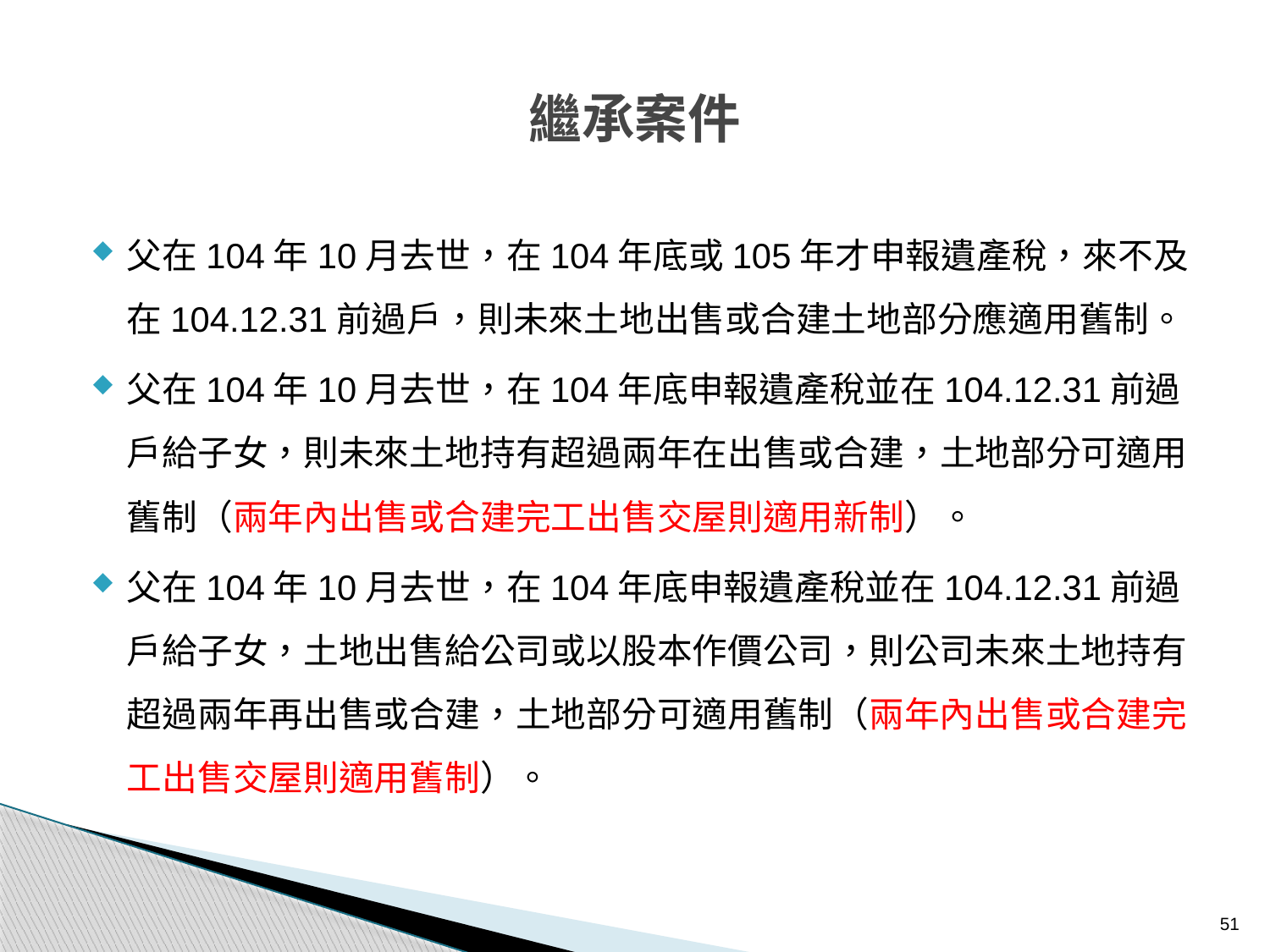

# 繼承案件
父在104年10月去世，在104年底或105年才申報遺產稅，來不及在104.12.31前過戶，則未來土地出售或合建土地部分應適用舊制。
父在104年10月去世，在104年底申報遺產稅並在104.12.31前過戶給子女，則未來土地持有超過兩年在出售或合建，土地部分可適用舊制（兩年內出售或合建完工出售交屋則適用新制）。
父在104年10月去世，在104年底申報遺產稅並在104.12.31前過戶給子女，土地出售給公司或以股本作價公司，則公司未來土地持有超過兩年再出售或合建，土地部分可適用舊制（兩年內出售或合建完工出售交屋則適用舊制）。
51